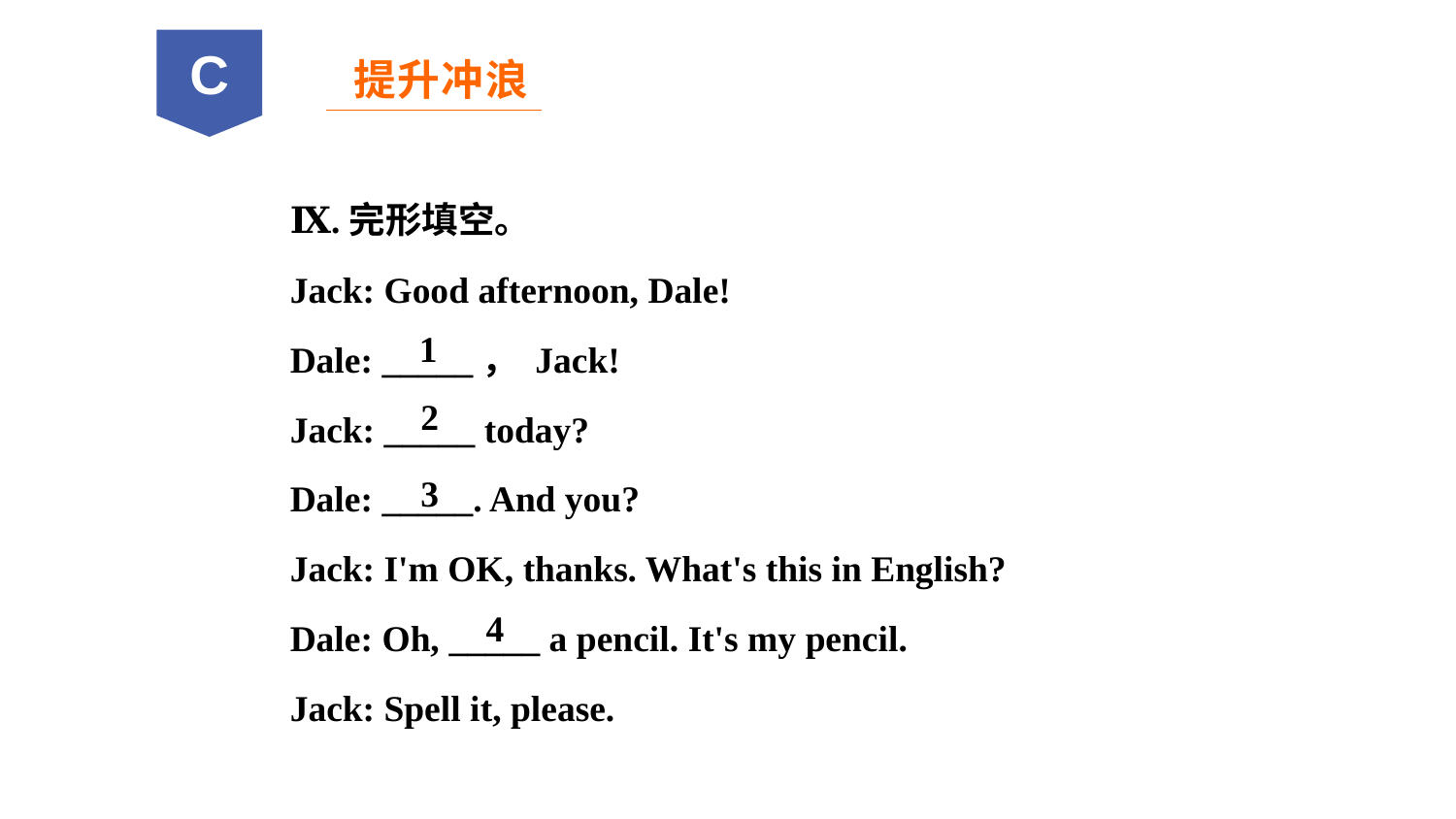

C
提升冲浪
# Ⅸ.完形填空。
Jack: Good afternoon, Dale!
Dale: _____， Jack!
Jack: _____ today?
Dale: _____. And you?
Jack: I'm OK, thanks. What's this in English?
Dale: Oh, _____ a pencil. It's my pencil.
Jack: Spell it, please.
1
2
3
4